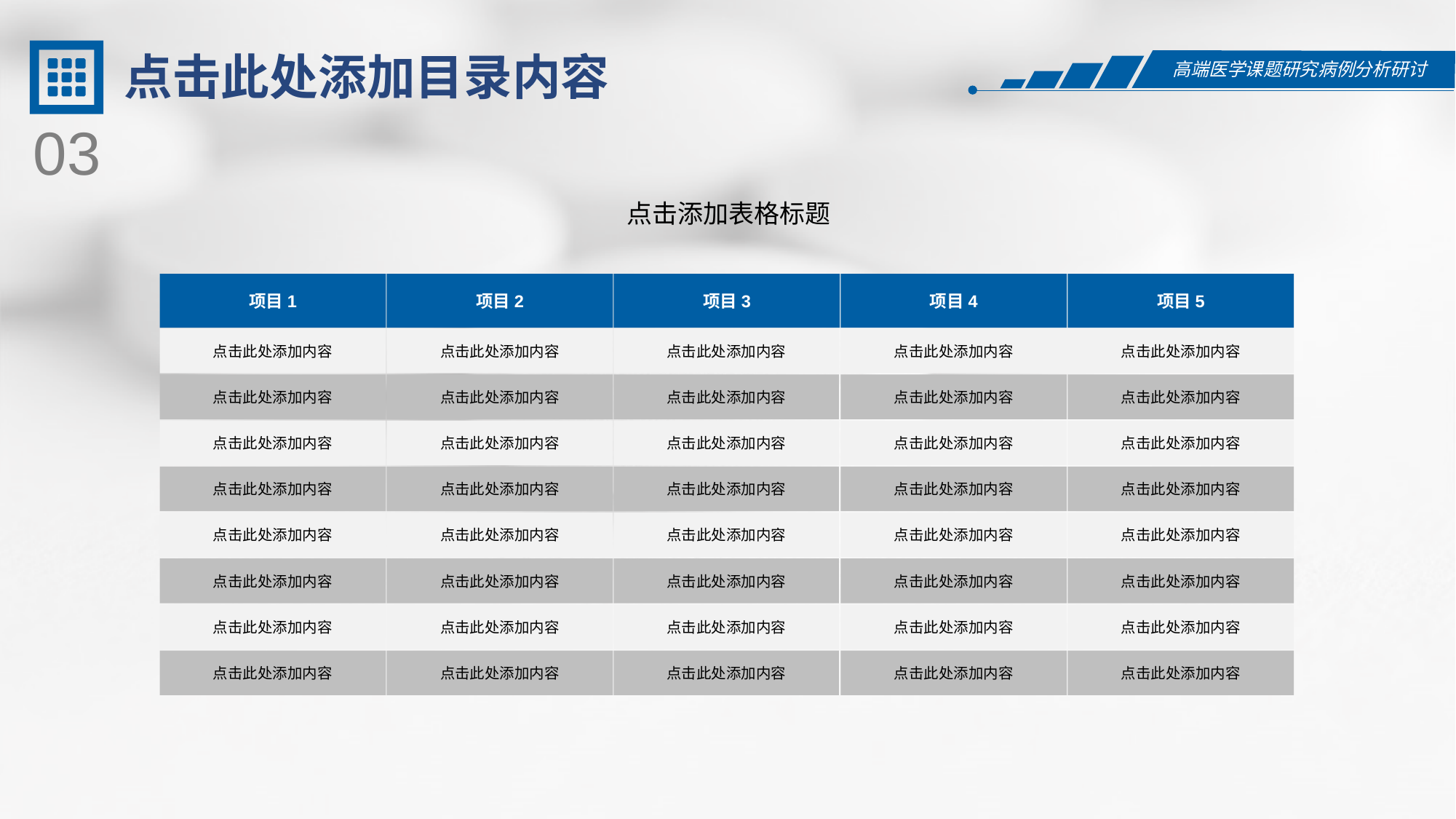

点击此处添加目录内容
03
点击添加表格标题
项目1
项目2
项目3
项目4
项目5
点击此处添加内容
点击此处添加内容
点击此处添加内容
点击此处添加内容
点击此处添加内容
点击此处添加内容
点击此处添加内容
点击此处添加内容
点击此处添加内容
点击此处添加内容
点击此处添加内容
点击此处添加内容
点击此处添加内容
点击此处添加内容
点击此处添加内容
点击此处添加内容
点击此处添加内容
点击此处添加内容
点击此处添加内容
点击此处添加内容
点击此处添加内容
点击此处添加内容
点击此处添加内容
点击此处添加内容
点击此处添加内容
点击此处添加内容
点击此处添加内容
点击此处添加内容
点击此处添加内容
点击此处添加内容
点击此处添加内容
点击此处添加内容
点击此处添加内容
点击此处添加内容
点击此处添加内容
点击此处添加内容
点击此处添加内容
点击此处添加内容
点击此处添加内容
点击此处添加内容
.